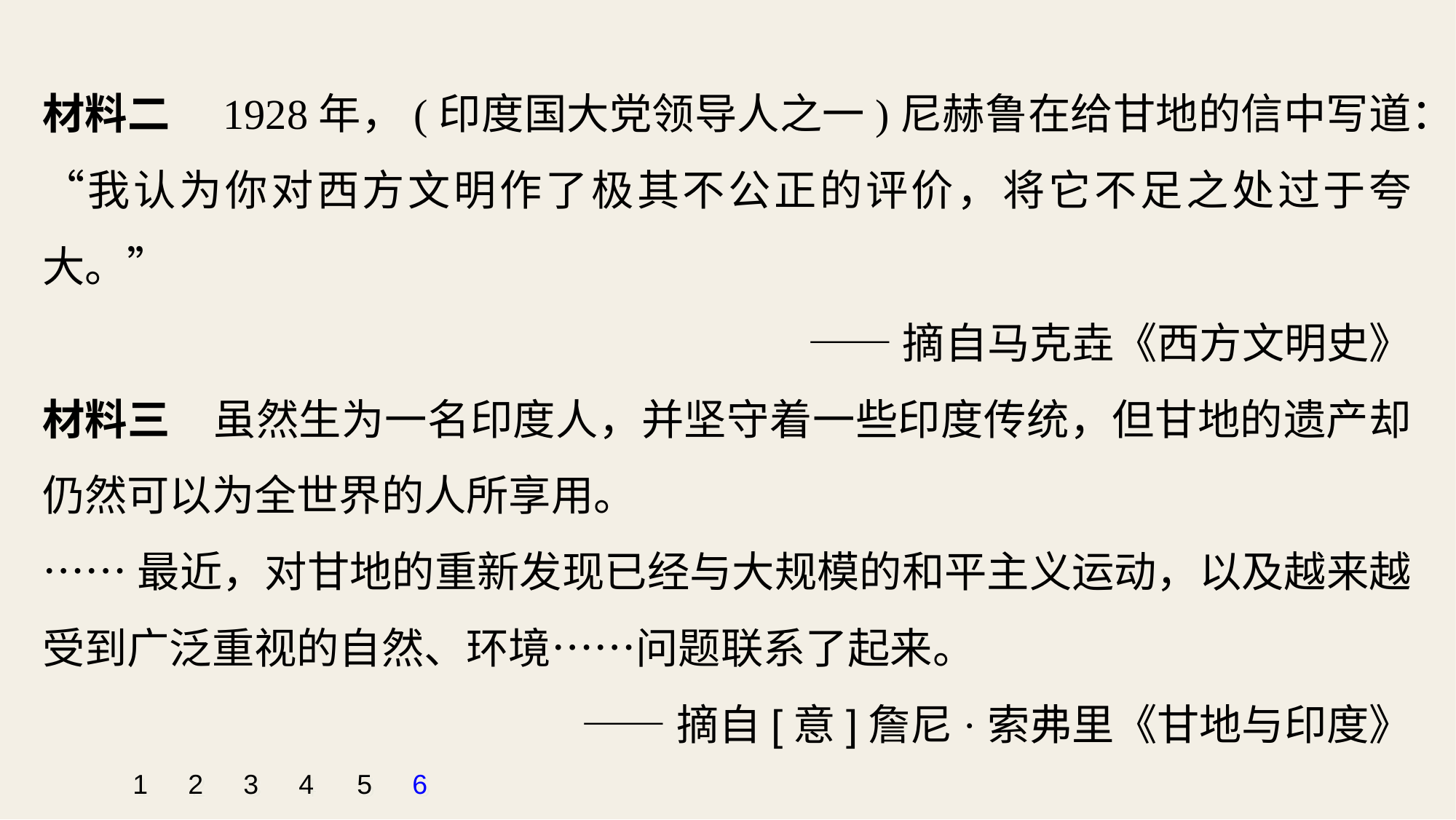

材料二　1928年，(印度国大党领导人之一)尼赫鲁在给甘地的信中写道：“我认为你对西方文明作了极其不公正的评价，将它不足之处过于夸大。”
——摘自马克垚《西方文明史》
材料三　虽然生为一名印度人，并坚守着一些印度传统，但甘地的遗产却仍然可以为全世界的人所享用。
……最近，对甘地的重新发现已经与大规模的和平主义运动，以及越来越受到广泛重视的自然、环境……问题联系了起来。
——摘自[意]詹尼·索弗里《甘地与印度》
1
2
3
4
5
6